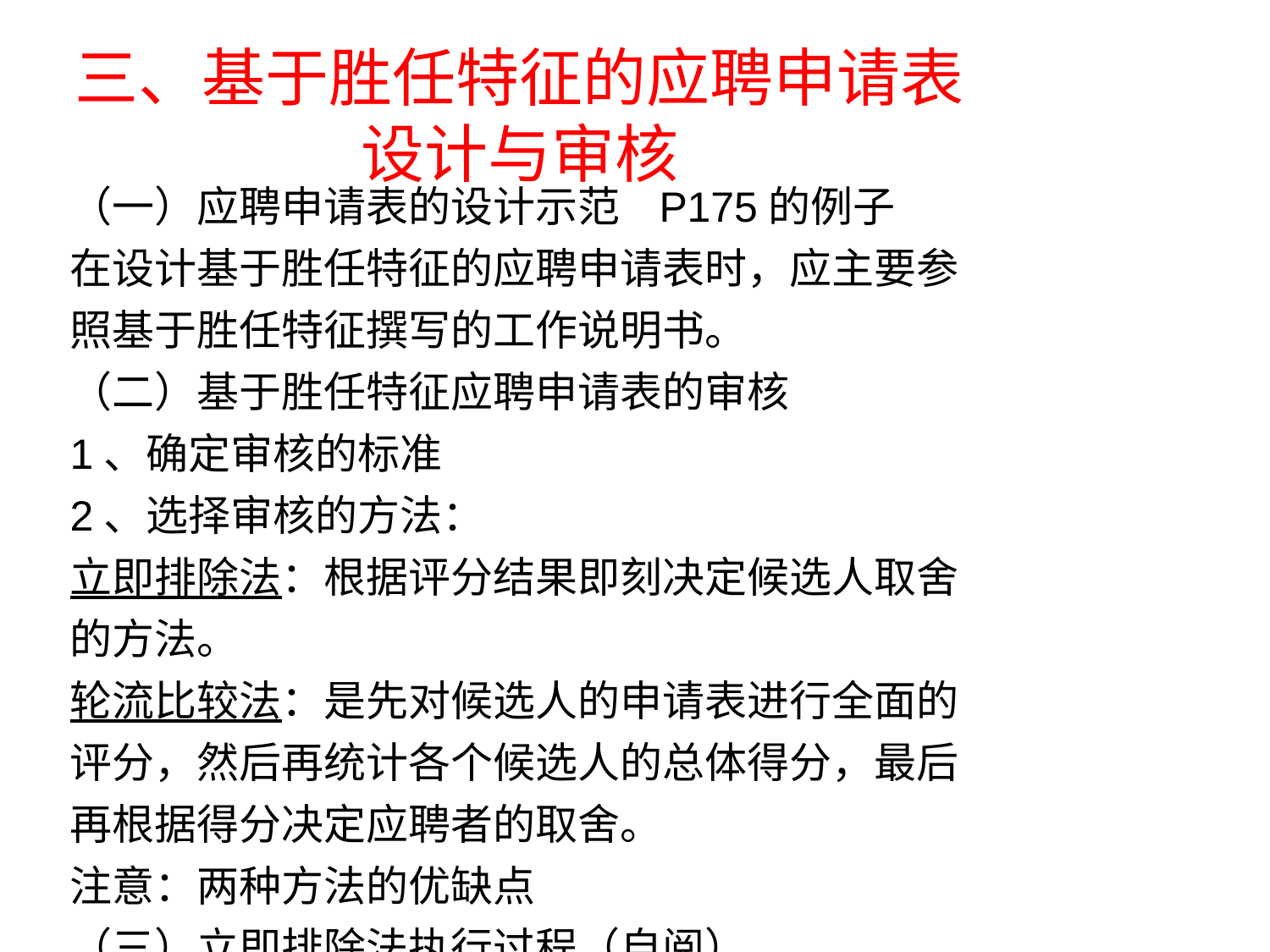

# 三、基于胜任特征的应聘申请表设计与审核
（一）应聘申请表的设计示范   P175的例子
在设计基于胜任特征的应聘申请表时，应主要参照基于胜任特征撰写的工作说明书。
（二）基于胜任特征应聘申请表的审核
1、确定审核的标准
2、选择审核的方法：
立即排除法：根据评分结果即刻决定候选人取舍的方法。
轮流比较法：是先对候选人的申请表进行全面的评分，然后再统计各个候选人的总体得分，最后再根据得分决定应聘者的取舍。
注意：两种方法的优缺点
（三）立即排除法执行过程（自阅）